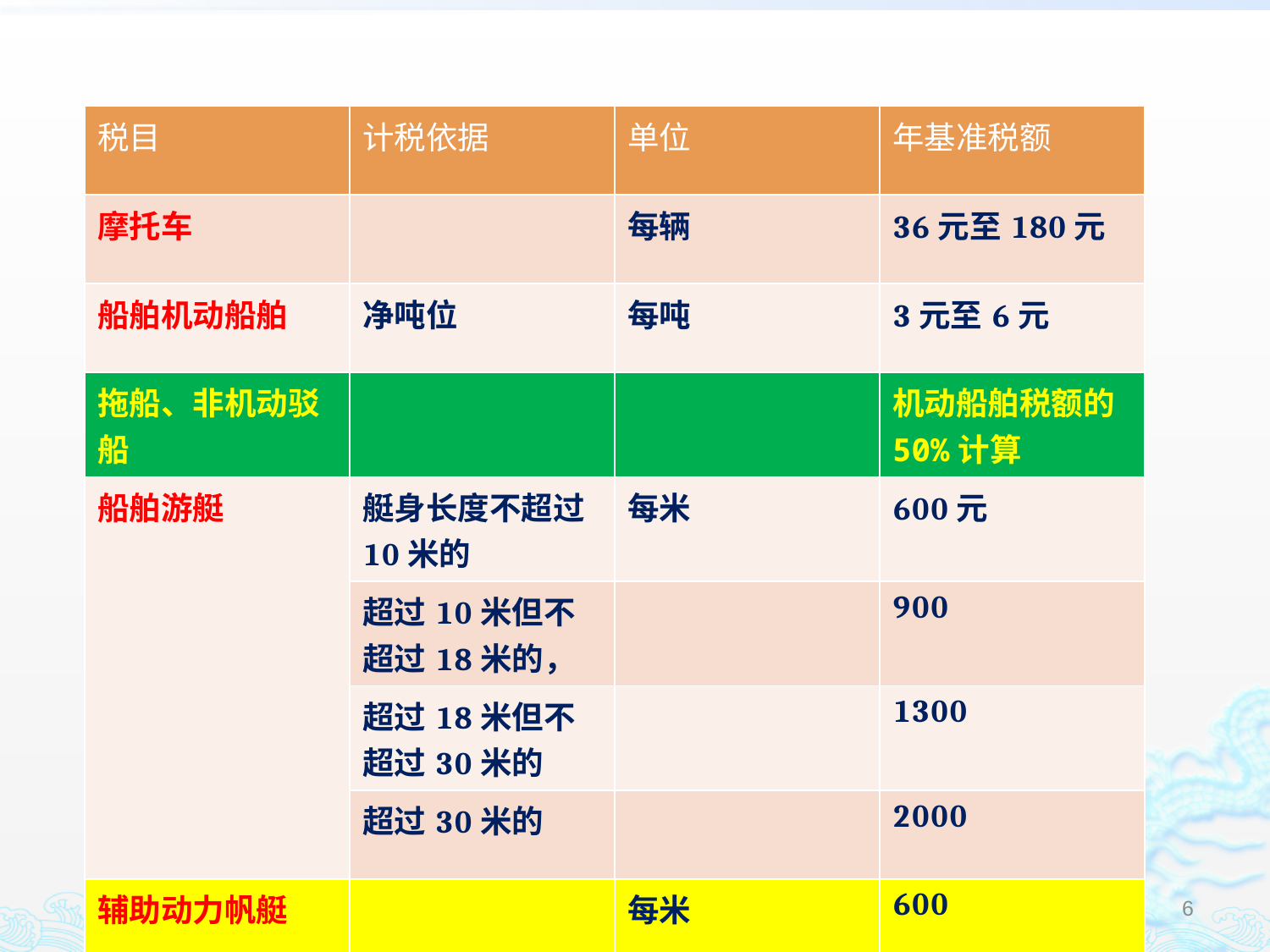

| 税目 | 计税依据 | 单位 | 年基准税额 |
| --- | --- | --- | --- |
| 摩托车 |  | 每辆 | 36元至180元 |
| 船舶机动船舶 | 净吨位 | 每吨 | 3元至6元 |
| 拖船、非机动驳船 |  |  | 机动船舶税额的50%计算 |
| 船舶游艇 | 艇身长度不超过10米的 | 每米 | 600元 |
|  | 超过10米但不超过18米的， |  | 900 |
|  | 超过18米但不超过30米的 |  | 1300 |
|  | 超过30米的 |  | 2000 |
| 辅助动力帆艇 |  | 每米 | 600 |
1
6